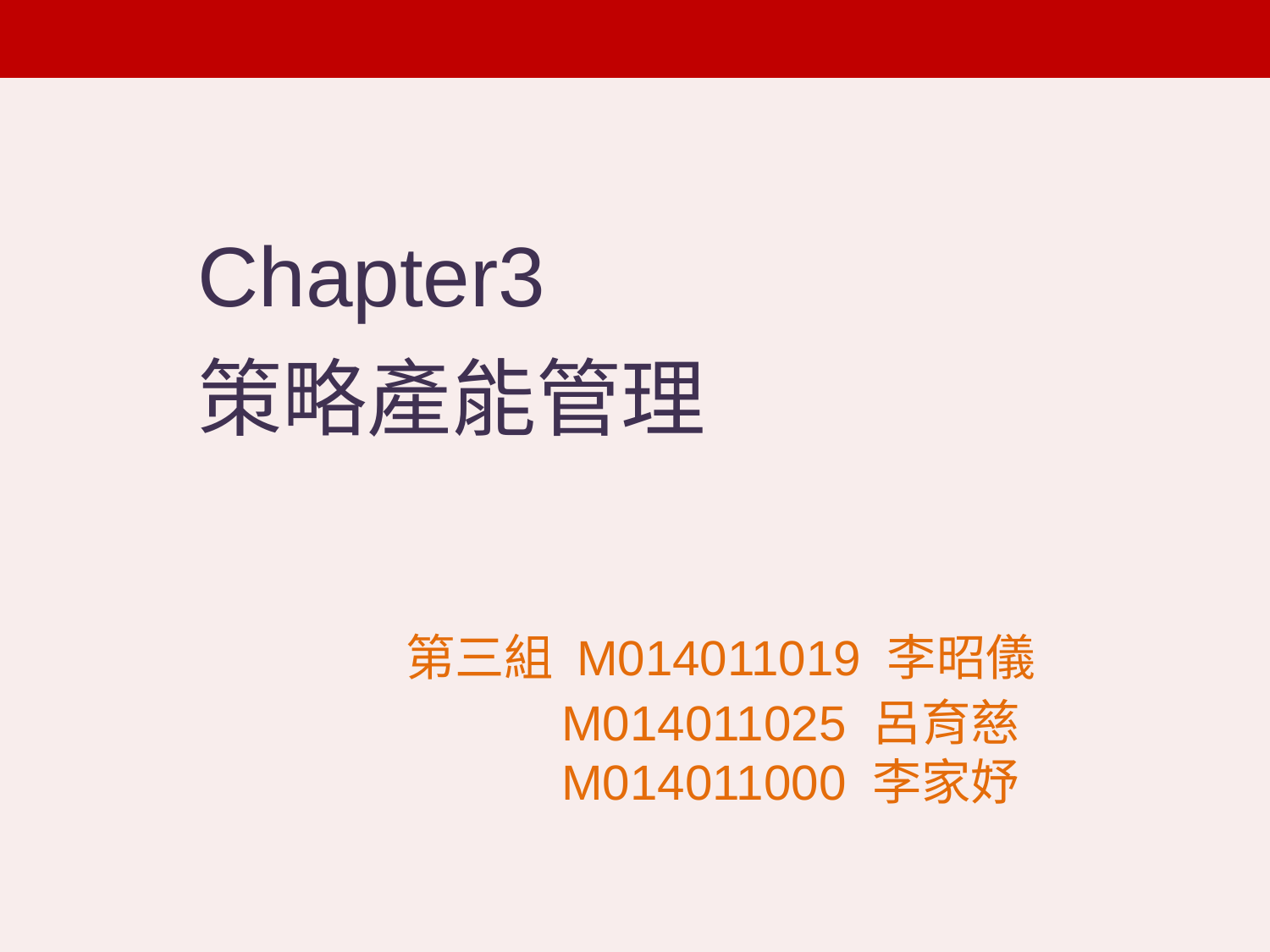

# Chapter3 策略產能管理 第三組 M014011019 李昭儀 M014011025 呂育慈 M014011000 李家妤